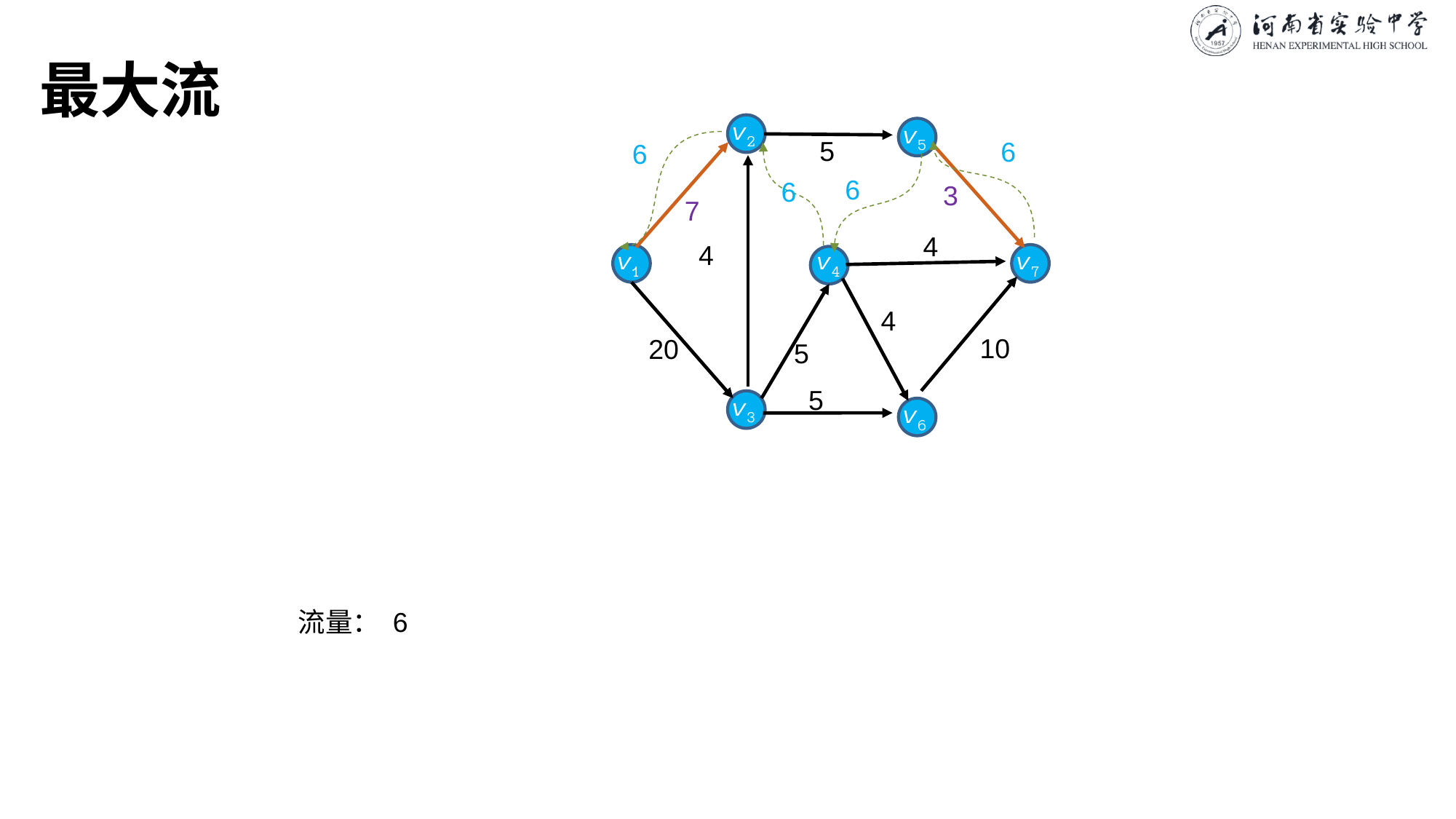

# 最大流
v2
v5

5
6
6
6
6
3
7
4
4
v1
v4
v7

4
10
20
5
5
v3

v6

流量： 6